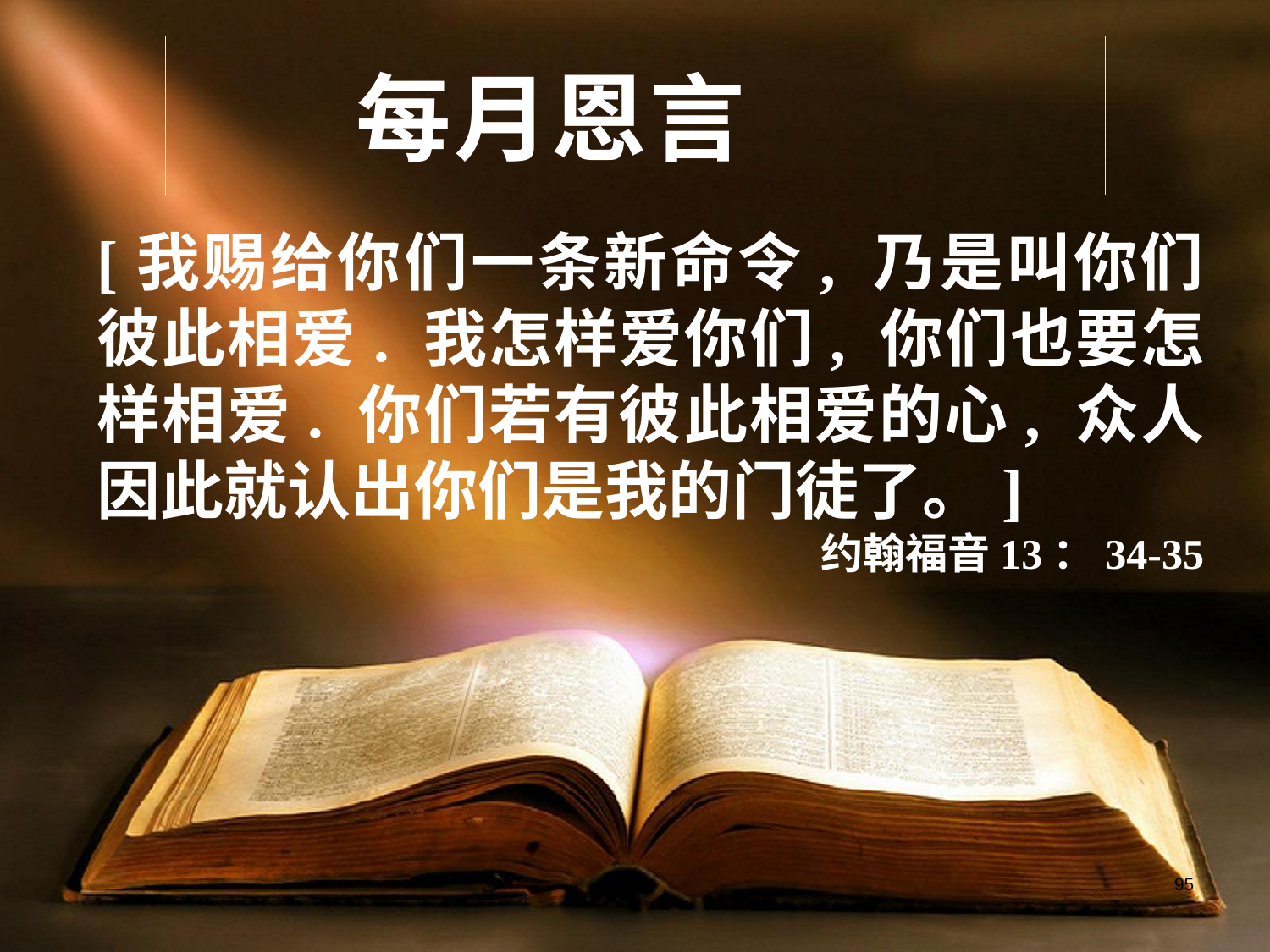

每月恩言
[我赐给你们一条新命令, 乃是叫你们彼此相爱. 我怎样爱你们, 你们也要怎样相爱. 你们若有彼此相爱的心, 众人因此就认出你们是我的门徒了。]
约翰福音13：34-35
95